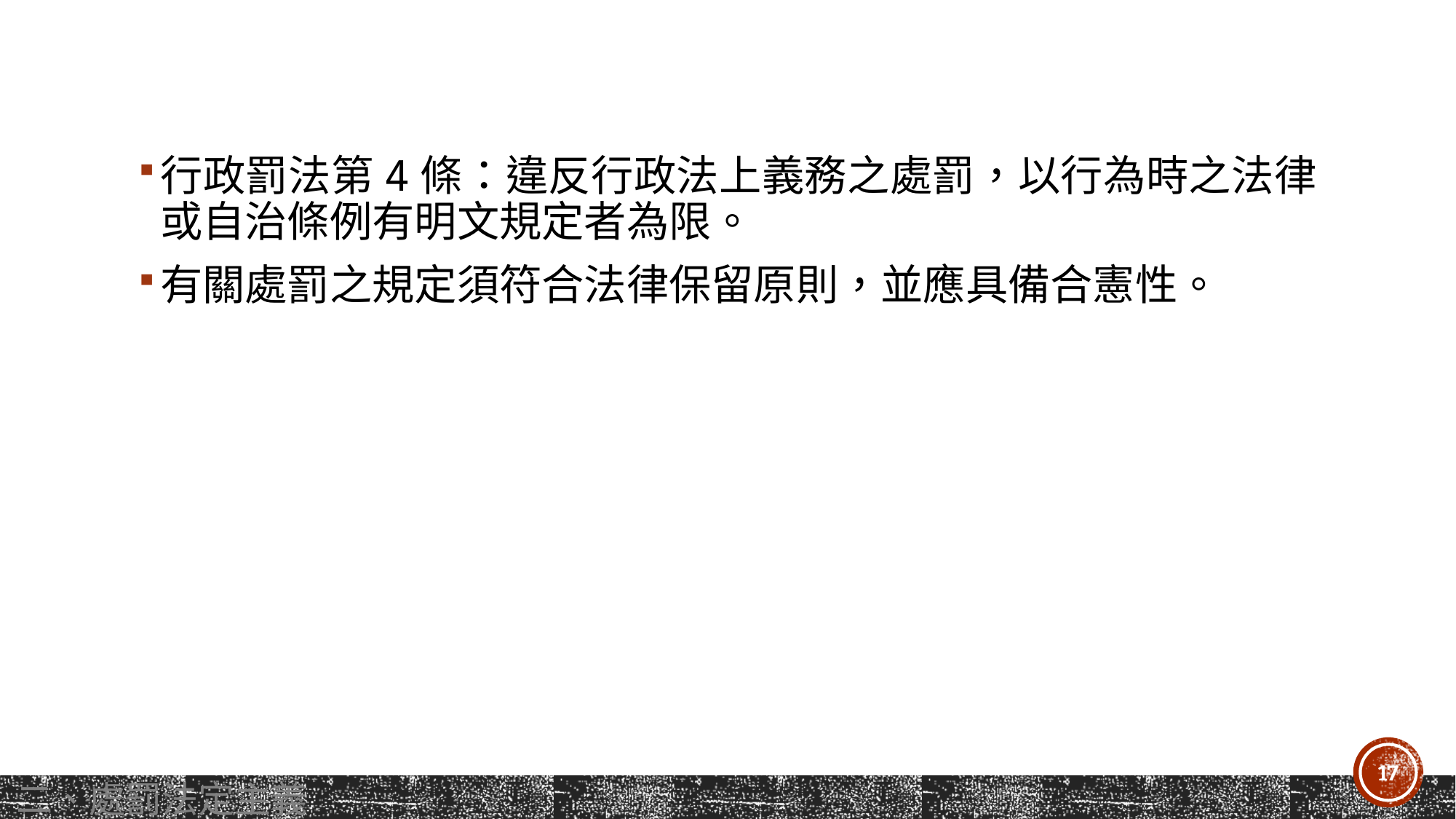

#
行政罰法第4條：違反行政法上義務之處罰，以行為時之法律或自治條例有明文規定者為限。
有關處罰之規定須符合法律保留原則，並應具備合憲性。
17